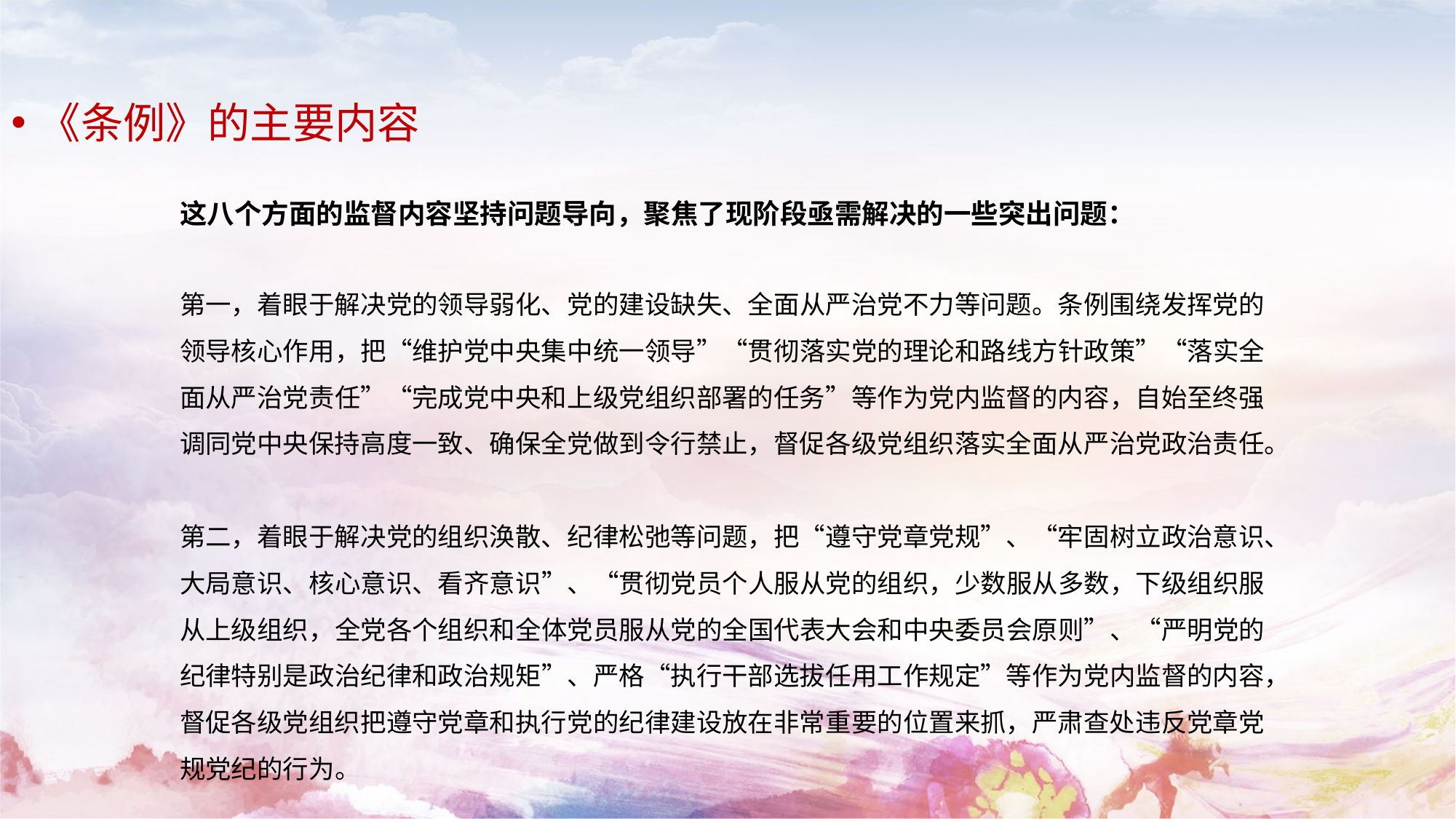

《条例》的主要内容
这八个方面的监督内容坚持问题导向，聚焦了现阶段亟需解决的一些突出问题：
第一，着眼于解决党的领导弱化、党的建设缺失、全面从严治党不力等问题。条例围绕发挥党的领导核心作用，把“维护党中央集中统一领导”“贯彻落实党的理论和路线方针政策”“落实全面从严治党责任”“完成党中央和上级党组织部署的任务”等作为党内监督的内容，自始至终强调同党中央保持高度一致、确保全党做到令行禁止，督促各级党组织落实全面从严治党政治责任。

第二，着眼于解决党的组织涣散、纪律松弛等问题，把“遵守党章党规”、“牢固树立政治意识、大局意识、核心意识、看齐意识”、“贯彻党员个人服从党的组织，少数服从多数，下级组织服从上级组织，全党各个组织和全体党员服从党的全国代表大会和中央委员会原则”、“严明党的纪律特别是政治纪律和政治规矩”、严格“执行干部选拔任用工作规定”等作为党内监督的内容，督促各级党组织把遵守党章和执行党的纪律建设放在非常重要的位置来抓，严肃查处违反党章党规党纪的行为。